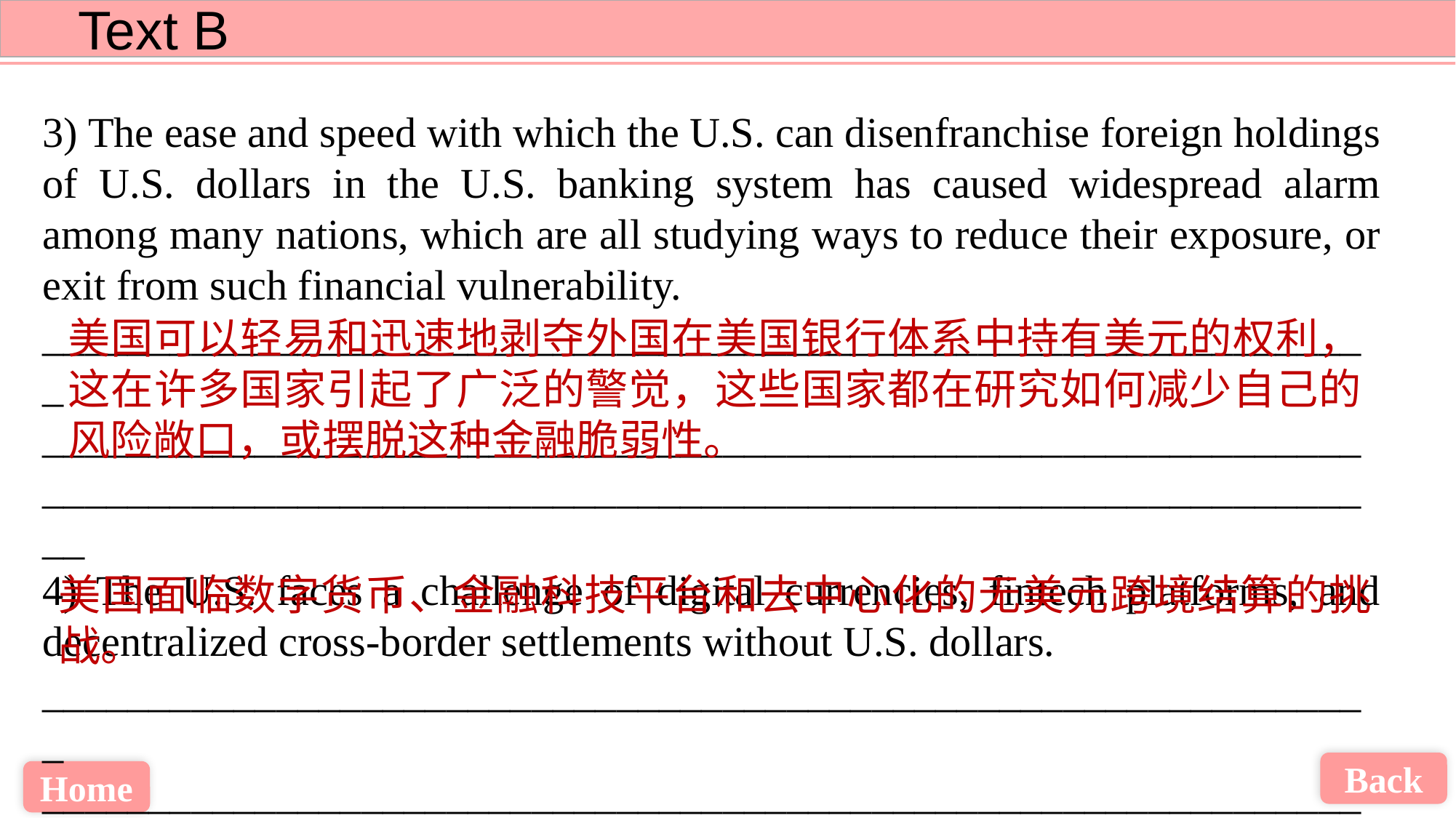

3) The ease and speed with which the U.S. can disenfranchise foreign holdings of U.S. dollars in the U.S. banking system has caused widespread alarm among many nations, which are all studying ways to reduce their exposure, or exit from such financial vulnerability.
_______________________________________________________________
______________________________________________________________________________________________________________________________
4) The U.S. faces a challenge of digital currencies, fintech platforms, and decentralized cross-border settlements without U.S. dollars.
_______________________________________________________________
_______________________________________________________________
美国可以轻易和迅速地剥夺外国在美国银行体系中持有美元的权利，这在许多国家引起了广泛的警觉，这些国家都在研究如何减少自己的风险敞口，或摆脱这种金融脆弱性。
美国面临数字货币、金融科技平台和去中心化的无美元跨境结算的挑战。
Back